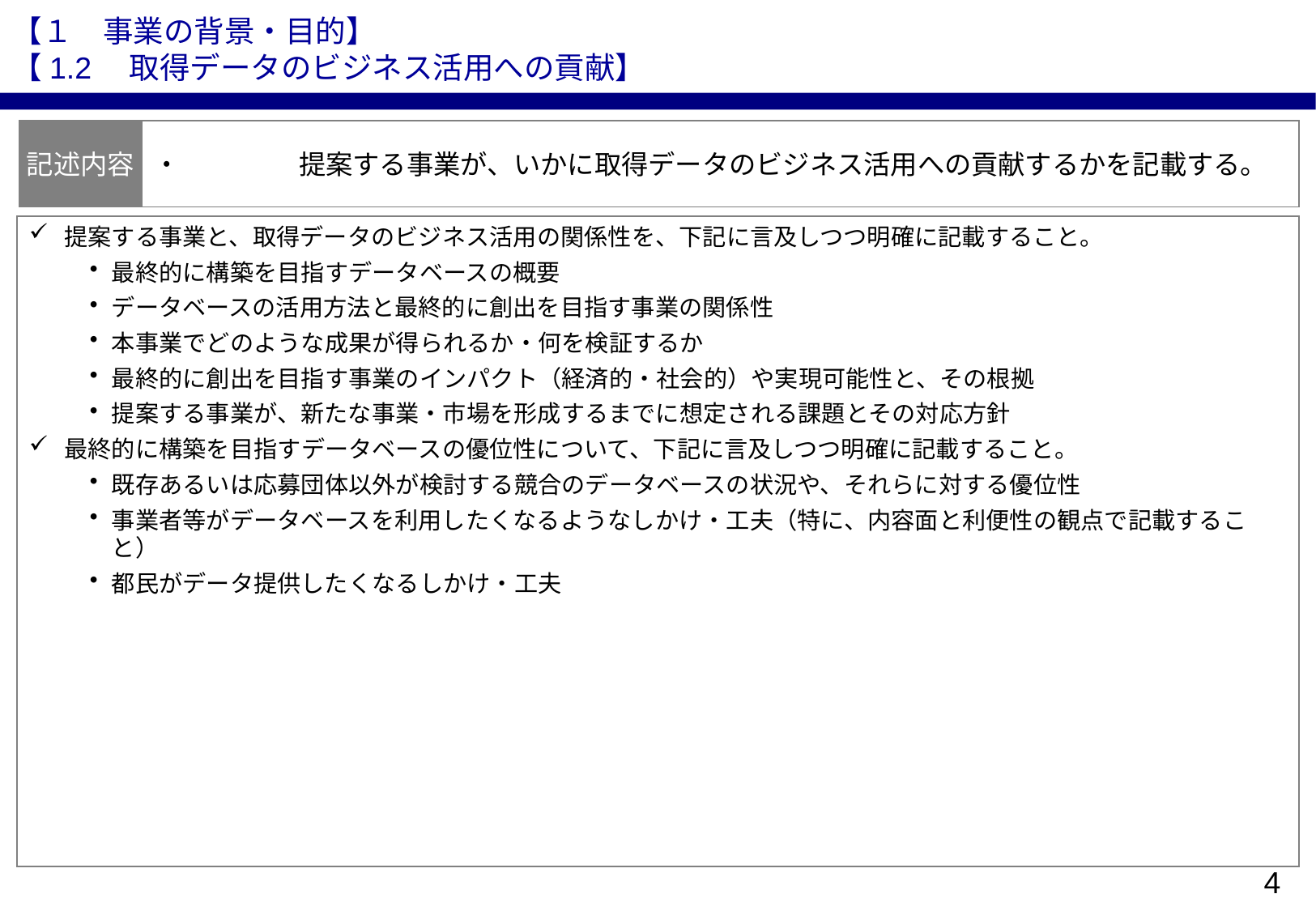

【１　事業の背景・目的】
【1.2　取得データのビジネス活用への貢献】
記述内容
・	提案する事業が、いかに取得データのビジネス活用への貢献するかを記載する。
提案する事業と、取得データのビジネス活用の関係性を、下記に言及しつつ明確に記載すること。
最終的に構築を目指すデータベースの概要
データベースの活用方法と最終的に創出を目指す事業の関係性
本事業でどのような成果が得られるか・何を検証するか
最終的に創出を目指す事業のインパクト（経済的・社会的）や実現可能性と、その根拠
提案する事業が、新たな事業・市場を形成するまでに想定される課題とその対応方針
最終的に構築を目指すデータベースの優位性について、下記に言及しつつ明確に記載すること。
既存あるいは応募団体以外が検討する競合のデータベースの状況や、それらに対する優位性
事業者等がデータベースを利用したくなるようなしかけ・工夫（特に、内容面と利便性の観点で記載すること）
都民がデータ提供したくなるしかけ・工夫